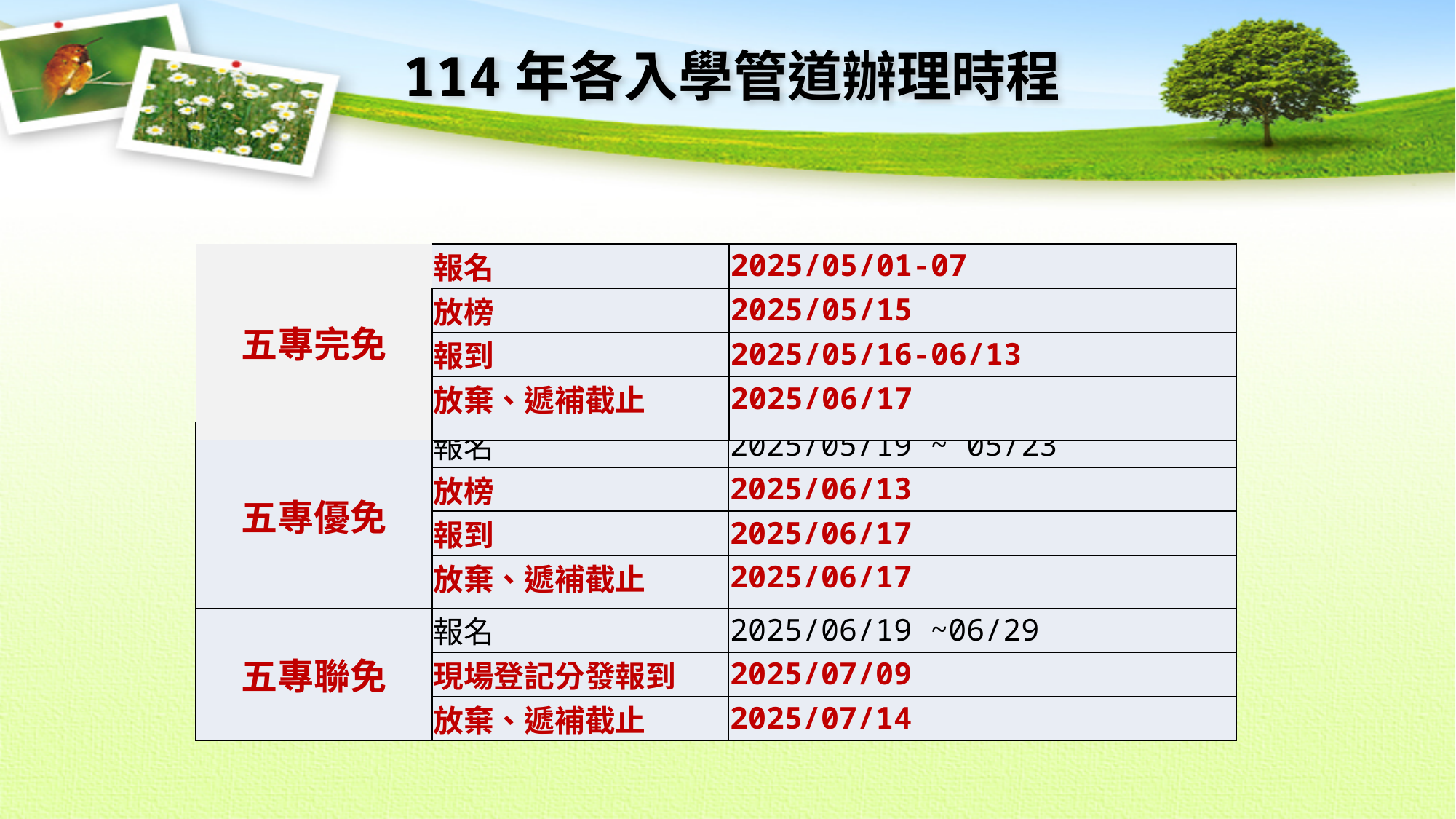

114年各入學管道辦理時程
| 五專完免 | 報名 | 2025/05/01-07 |
| --- | --- | --- |
|  | 放榜 | 2025/05/15 |
|  | 報到 | 2025/05/16-06/13 |
|  | 放棄、遞補截止 | 2025/06/17 |
| 五專優免 | 報名 | 2025/05/19 ~ 05/23 |
| --- | --- | --- |
|  | 放榜 | 2025/06/13 |
|  | 報到 | 2025/06/17 |
|  | 放棄、遞補截止 | 2025/06/17 |
| 五專聯免 | 報名 | 2025/06/19 ~06/29 |
|  | 現場登記分發報到 | 2025/07/09 |
|  | 放棄、遞補截止 | 2025/07/14 |